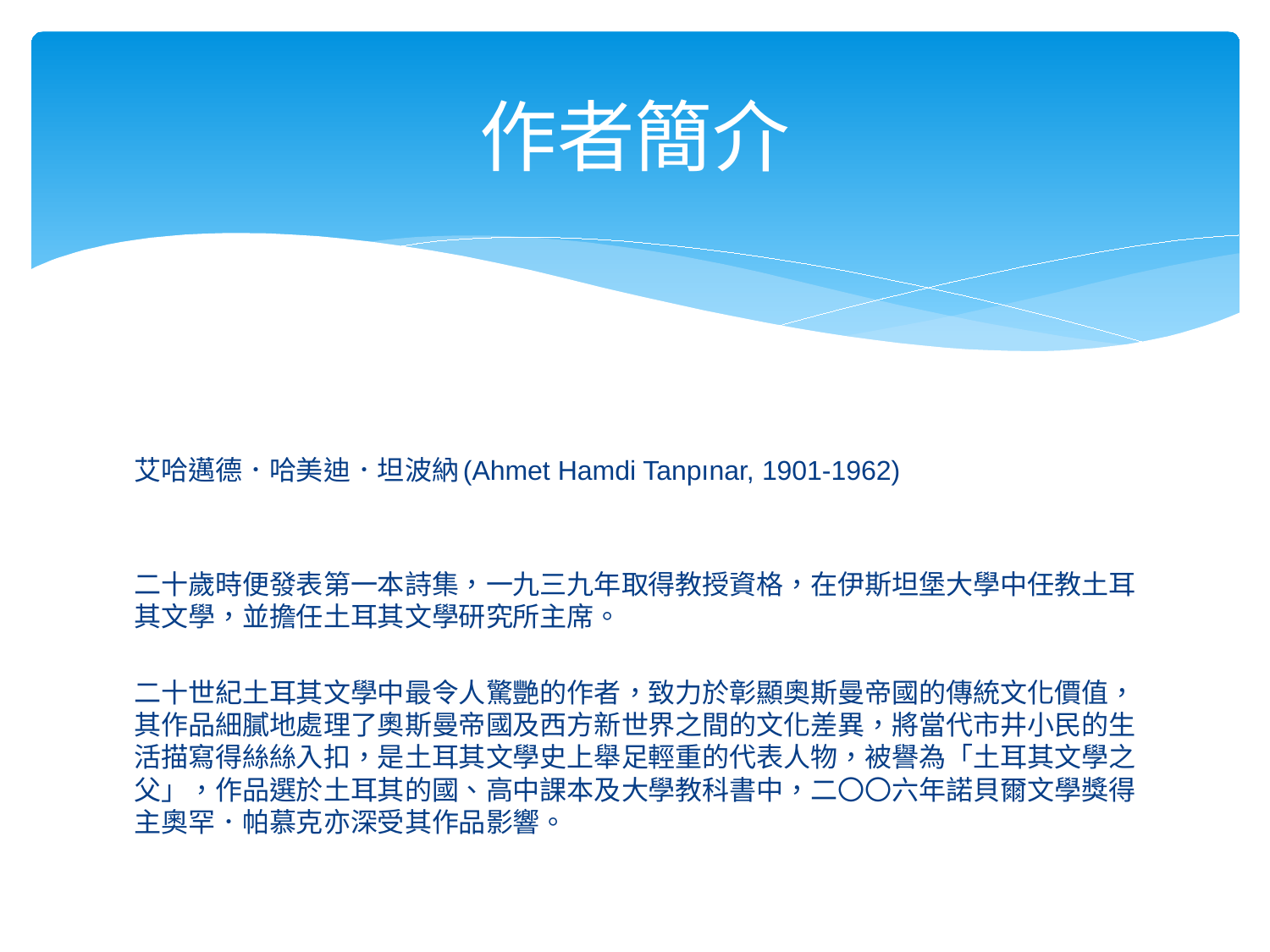

# 作者簡介

艾哈邁德．哈美迪．坦波納(Ahmet Hamdi Tanpınar, 1901-1962)

二十歲時便發表第一本詩集，一九三九年取得教授資格，在伊斯坦堡大學中任教土耳其文學，並擔任土耳其文學研究所主席。

二十世紀土耳其文學中最令人驚艷的作者，致力於彰顯奧斯曼帝國的傳統文化價值，其作品細膩地處理了奧斯曼帝國及西方新世界之間的文化差異，將當代市井小民的生活描寫得絲絲入扣，是土耳其文學史上舉足輕重的代表人物，被譽為「土耳其文學之父」，作品選於土耳其的國、高中課本及大學教科書中，二〇〇六年諾貝爾文學獎得主奧罕．帕慕克亦深受其作品影響。